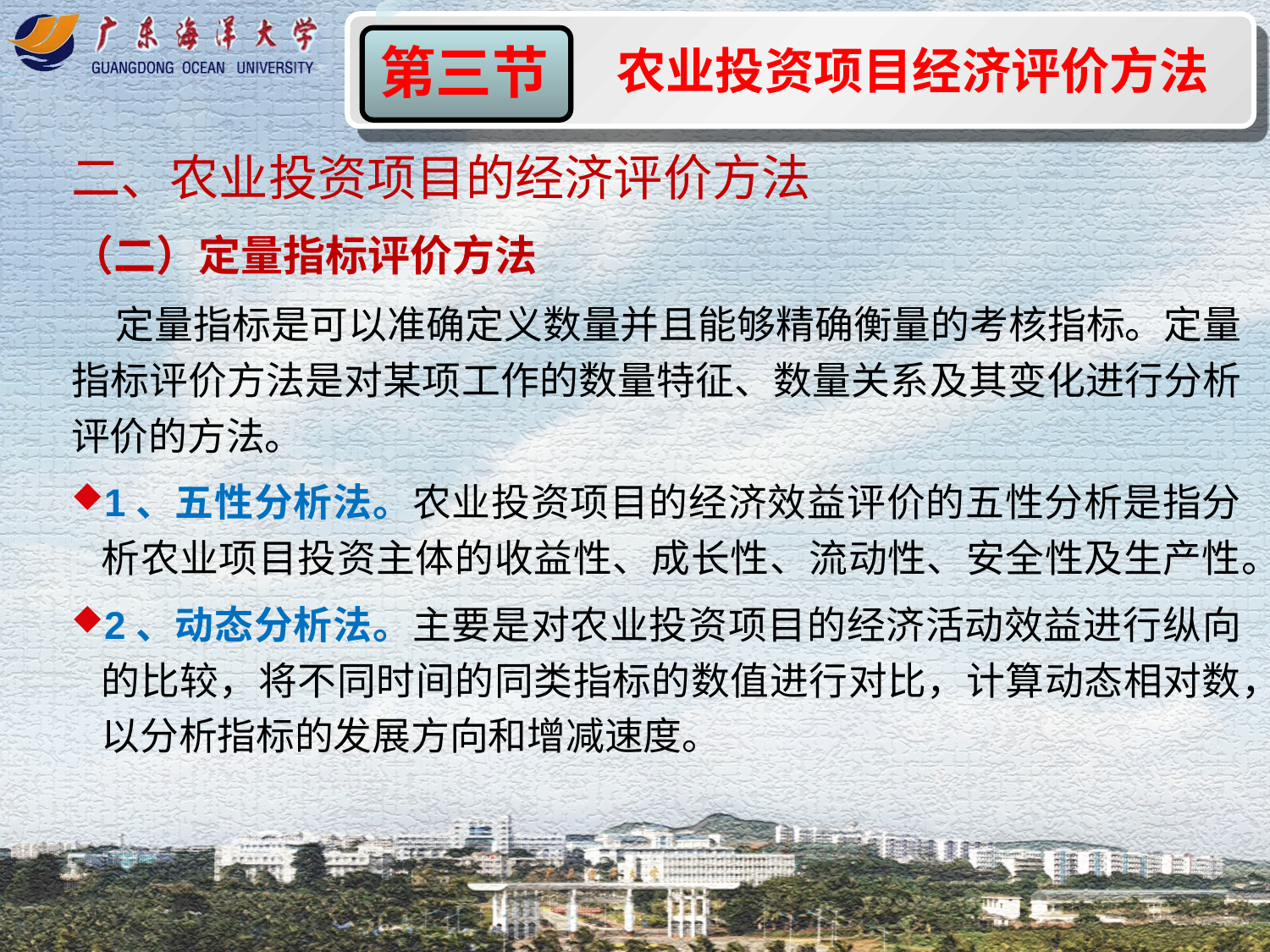

农业投资项目经济评价方法

第三节
二、农业投资项目的经济评价方法
（二）定量指标评价方法
    定量指标是可以准确定义数量并且能够精确衡量的考核指标。定量指标评价方法是对某项工作的数量特征、数量关系及其变化进行分析评价的方法。
1、五性分析法。农业投资项目的经济效益评价的五性分析是指分析农业项目投资主体的收益性、成长性、流动性、安全性及生产性。
2、动态分析法。主要是对农业投资项目的经济活动效益进行纵向的比较，将不同时间的同类指标的数值进行对比，计算动态相对数，以分析指标的发展方向和增减速度。